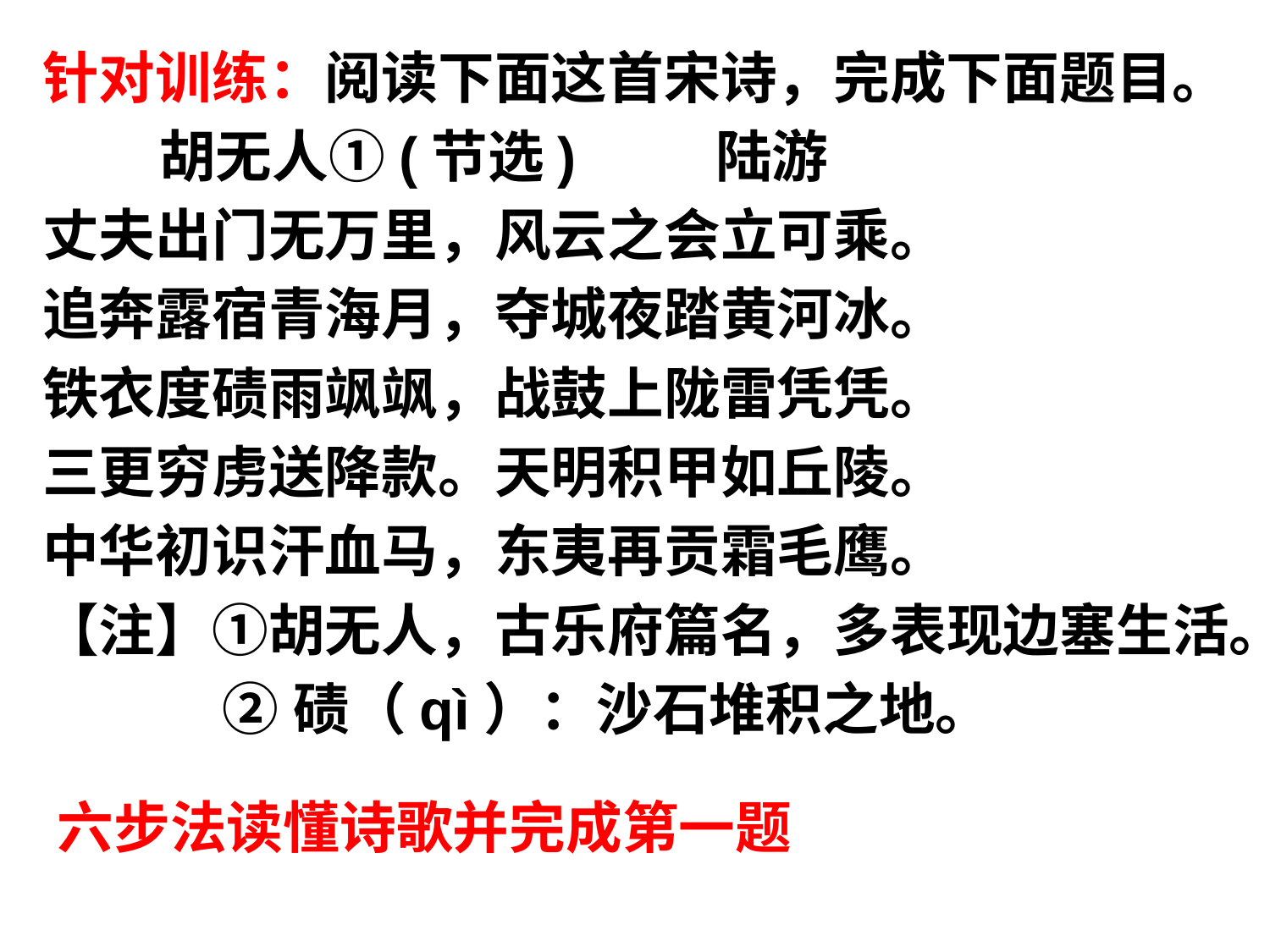

针对训练：阅读下面这首宋诗，完成下面题目。
        胡无人①(节选)        陆游
丈夫出门无万里，风云之会立可乘。
追奔露宿青海月，夺城夜踏黄河冰。
铁衣度碛雨飒飒，战鼓上陇雷凭凭。
三更穷虏送降款。天明积甲如丘陵。
中华初识汗血马，东夷再贡霜毛鹰。
【注】①胡无人，古乐府篇名，多表现边塞生活。
              ②碛（qì）：沙石堆积之地。

六步法读懂诗歌并完成第一题